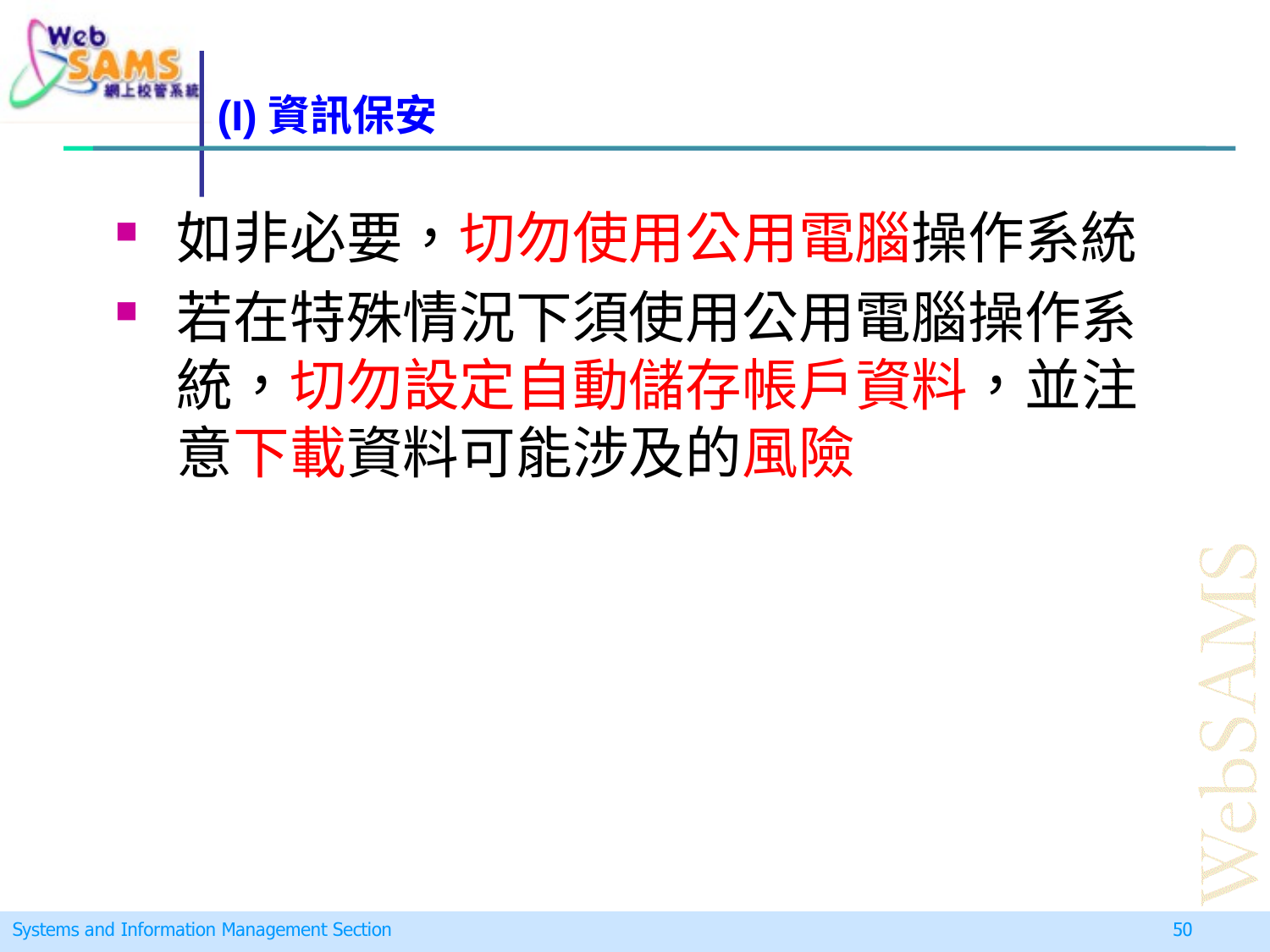

# (I)資訊保安
如非必要，切勿使用公用電腦操作系統
若在特殊情況下須使用公用電腦操作系統，切勿設定自動儲存帳戶資料，並注意下載資料可能涉及的風險